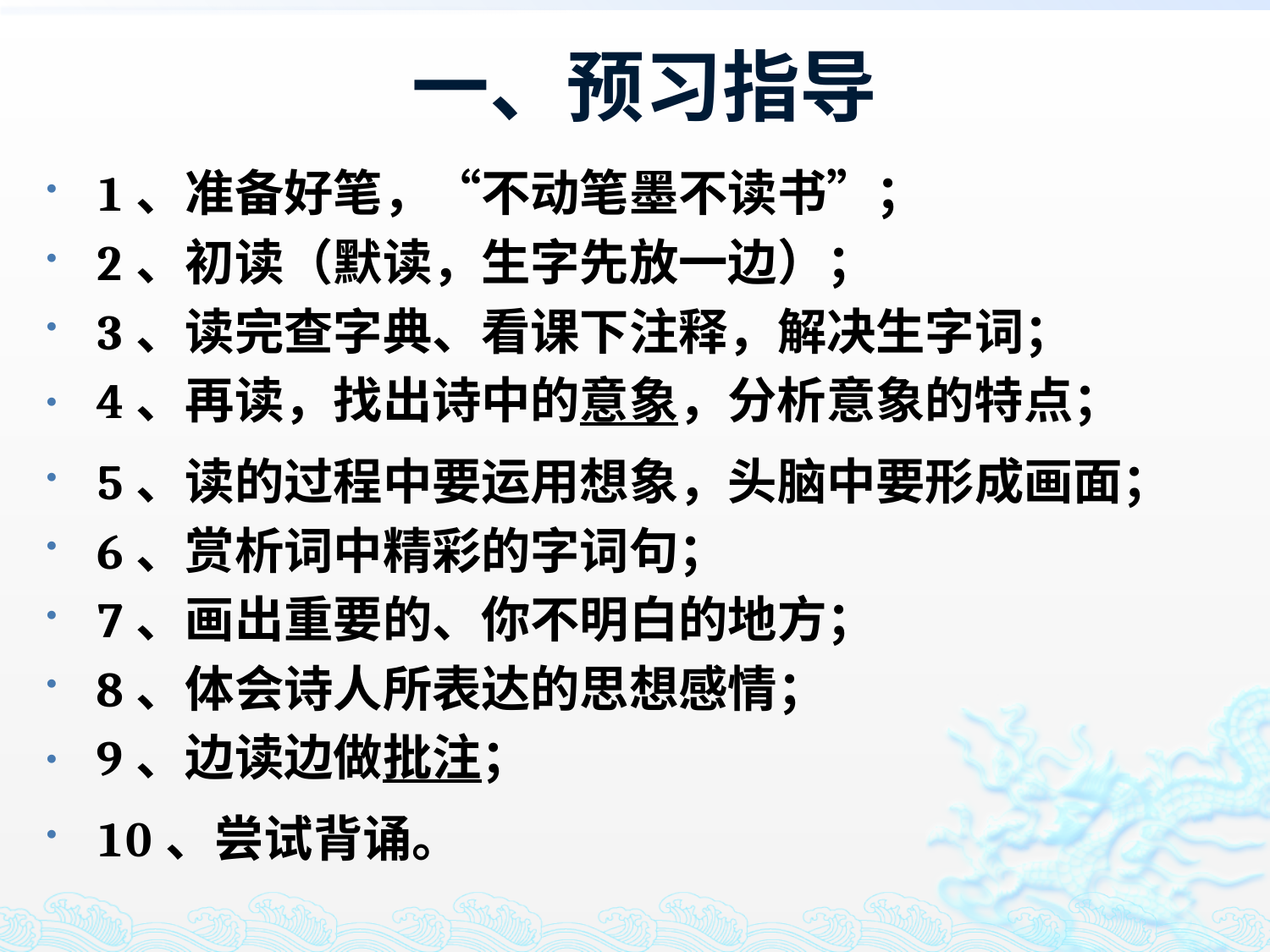

# 一、预习指导
1、准备好笔，“不动笔墨不读书”；
2、初读（默读，生字先放一边）；
3、读完查字典、看课下注释，解决生字词；
4、再读，找出诗中的意象，分析意象的特点；
5、读的过程中要运用想象，头脑中要形成画面；
6、赏析词中精彩的字词句；
7、画出重要的、你不明白的地方；
8、体会诗人所表达的思想感情；
9、边读边做批注；
10、尝试背诵。